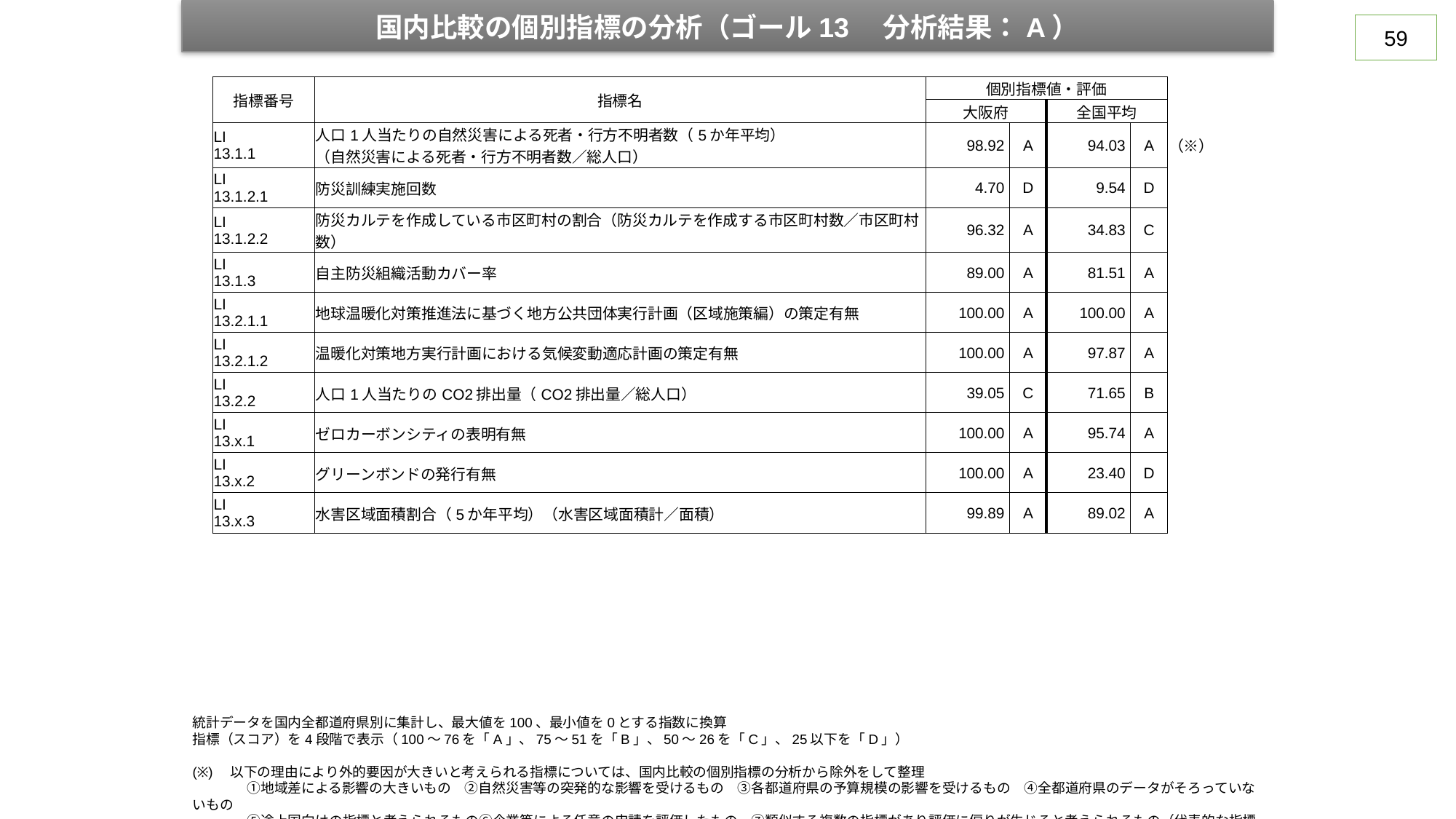

国内比較の個別指標の分析（ゴール13　分析結果：A）
59
| 指標番号 | 指標名 | 個別指標値・評価 |  |  |  |  |
| --- | --- | --- | --- | --- | --- | --- |
|  |  | 大阪府 |  | 全国平均 |  |  |
| LI 13.1.1 | 人口1人当たりの自然災害による死者・行方不明者数（5か年平均） （自然災害による死者・行方不明者数／総人口） | 98.92 | A | 94.03 | A | （※） |
| LI 13.1.2.1 | 防災訓練実施回数 | 4.70 | D | 9.54 | D |  |
| LI 13.1.2.2 | 防災カルテを作成している市区町村の割合（防災カルテを作成する市区町村数／市区町村数） | 96.32 | A | 34.83 | C |  |
| LI 13.1.3 | 自主防災組織活動カバー率 | 89.00 | A | 81.51 | A |  |
| LI 13.2.1.1 | 地球温暖化対策推進法に基づく地方公共団体実行計画（区域施策編）の策定有無 | 100.00 | A | 100.00 | A |  |
| LI 13.2.1.2 | 温暖化対策地方実行計画における気候変動適応計画の策定有無 | 100.00 | A | 97.87 | A |  |
| LI 13.2.2 | 人口1人当たりのCO2排出量（CO2排出量／総人口） | 39.05 | C | 71.65 | B |  |
| LI 13.x.1 | ゼロカーボンシティの表明有無 | 100.00 | A | 95.74 | A |  |
| LI 13.x.2 | グリーンボンドの発行有無 | 100.00 | A | 23.40 | D |  |
| LI 13.x.3 | 水害区域面積割合（5か年平均）（水害区域面積計／面積） | 99.89 | A | 89.02 | A |  |
統計データを国内全都道府県別に集計し、最大値を100、最小値を0とする指数に換算
指標（スコア）を4段階で表示（100～76を「A」、75～51を「B」、50～26を「C」、25以下を「D」）

(※)　以下の理由により外的要因が大きいと考えられる指標については、国内比較の個別指標の分析から除外をして整理
　　　　①地域差による影響の大きいもの　②自然災害等の突発的な影響を受けるもの　③各都道府県の予算規模の影響を受けるもの　④全都道府県のデータがそろっていないもの
　　　　⑤途上国向けの指標と考えられるもの⑥企業等による任意の申請を評価したもの　⑦類似する複数の指標があり評価に偏りが生じると考えられるもの（代表的な指標で評価）